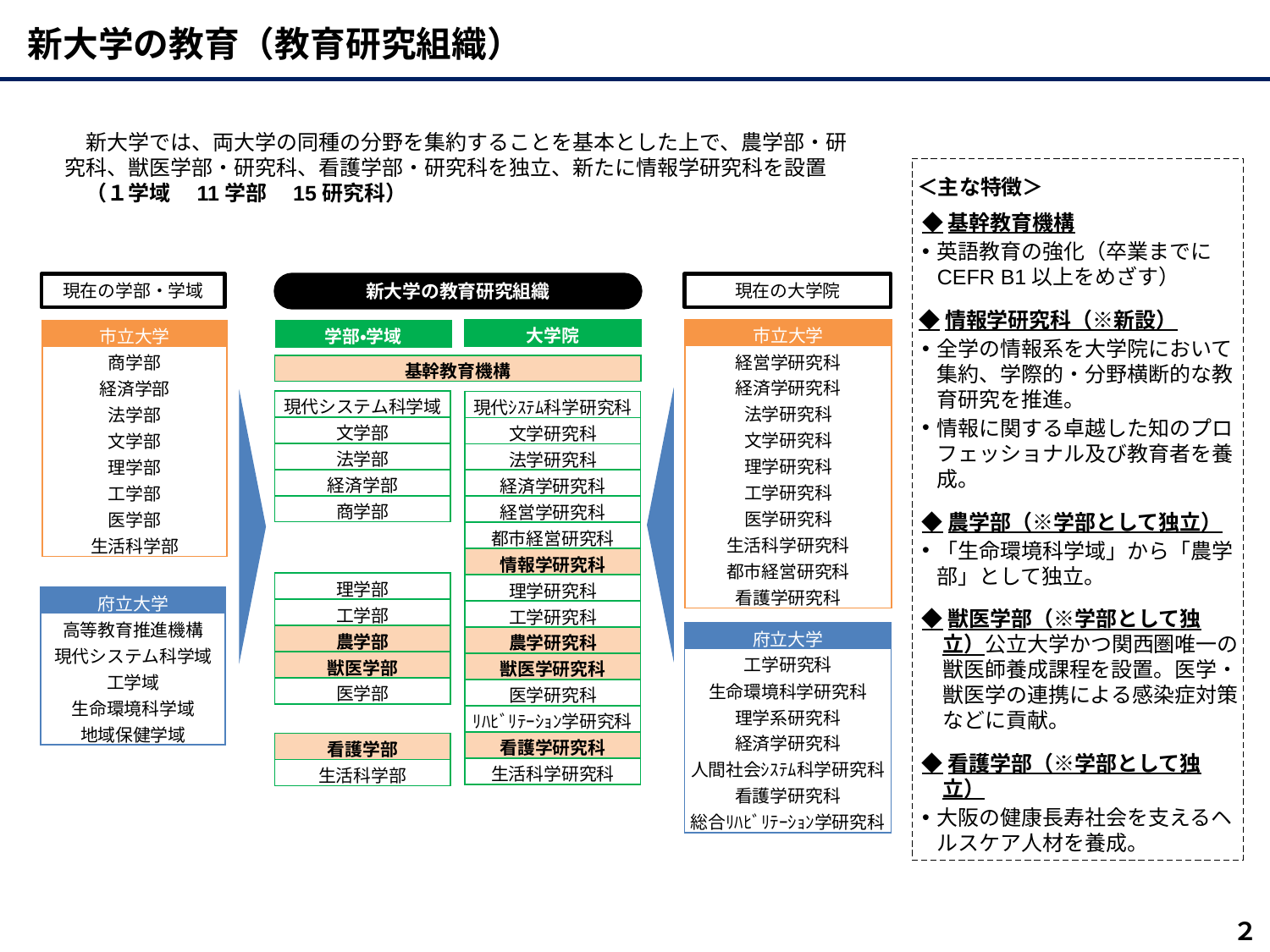

新大学の教育（教育研究組織）
　新大学では、両大学の同種の分野を集約することを基本とした上で、農学部・研究科、獣医学部・研究科、看護学部・研究科を独立、新たに情報学研究科を設置
　（１学域　11学部　15研究科）
＜主な特徴＞
◆基幹教育機構
英語教育の強化（卒業までにCEFR B1以上をめざす）
◆情報学研究科（※新設）
全学の情報系を大学院において集約、学際的・分野横断的な教育研究を推進。
情報に関する卓越した知のプロフェッショナル及び教育者を養成。
◆農学部（※学部として独立）
「生命環境科学域」から「農学部」として独立。
◆獣医学部（※学部として独立）公立大学かつ関西圏唯一の獣医師養成課程を設置。医学・獣医学の連携による感染症対策などに貢献。
◆看護学部（※学部として独立）
大阪の健康長寿社会を支えるヘルスケア人材を養成。
現在の大学院
現在の学部・学域
新大学の教育研究組織
| 大学院 |
| --- |
| 市立大学 |
| --- |
| 経営学研究科 |
| 経済学研究科 |
| 法学研究科 |
| 文学研究科 |
| 理学研究科 |
| 工学研究科 |
| 医学研究科 |
| 生活科学研究科 |
| 都市経営研究科 |
| 看護学研究科 |
| 市立大学 |
| --- |
| 商学部 |
| 経済学部 |
| 法学部 |
| 文学部 |
| 理学部 |
| 工学部 |
| 医学部 |
| 生活科学部 |
| 学部・学域 |
| --- |
| 基幹教育機構 |
| --- |
| 現代システム科学域 |
| --- |
| 文学部 |
| 法学部 |
| 経済学部 |
| 商学部 |
| 現代ｼｽﾃﾑ科学研究科 |
| --- |
| 文学研究科 |
| 法学研究科 |
| 経済学研究科 |
| 経営学研究科 |
| 都市経営研究科 |
| 情報学研究科 |
| 理学研究科 |
| 工学研究科 |
| 農学研究科 |
| 獣医学研究科 |
| 医学研究科 |
| ﾘﾊﾋﾞﾘﾃｰｼｮﾝ学研究科 |
| 看護学研究科 |
| 生活科学研究科 |

| 理学部 |
| --- |
| 工学部 |
| 農学部 |
| 獣医学部 |
| 医学部 |
| 府立大学 |
| --- |
| 高等教育推進機構 |
| 現代システム科学域 |
| 工学域 |
| 生命環境科学域 |
| 地域保健学域 |
| 府立大学 |
| --- |
| 工学研究科 |
| 生命環境科学研究科 |
| 理学系研究科 |
| 経済学研究科 |
| 人間社会ｼｽﾃﾑ科学研究科 |
| 看護学研究科 |
| 総合ﾘﾊﾋﾞﾘﾃｰｼｮﾝ学研究科 |
| 看護学部 |
| --- |
| 生活科学部 |
２